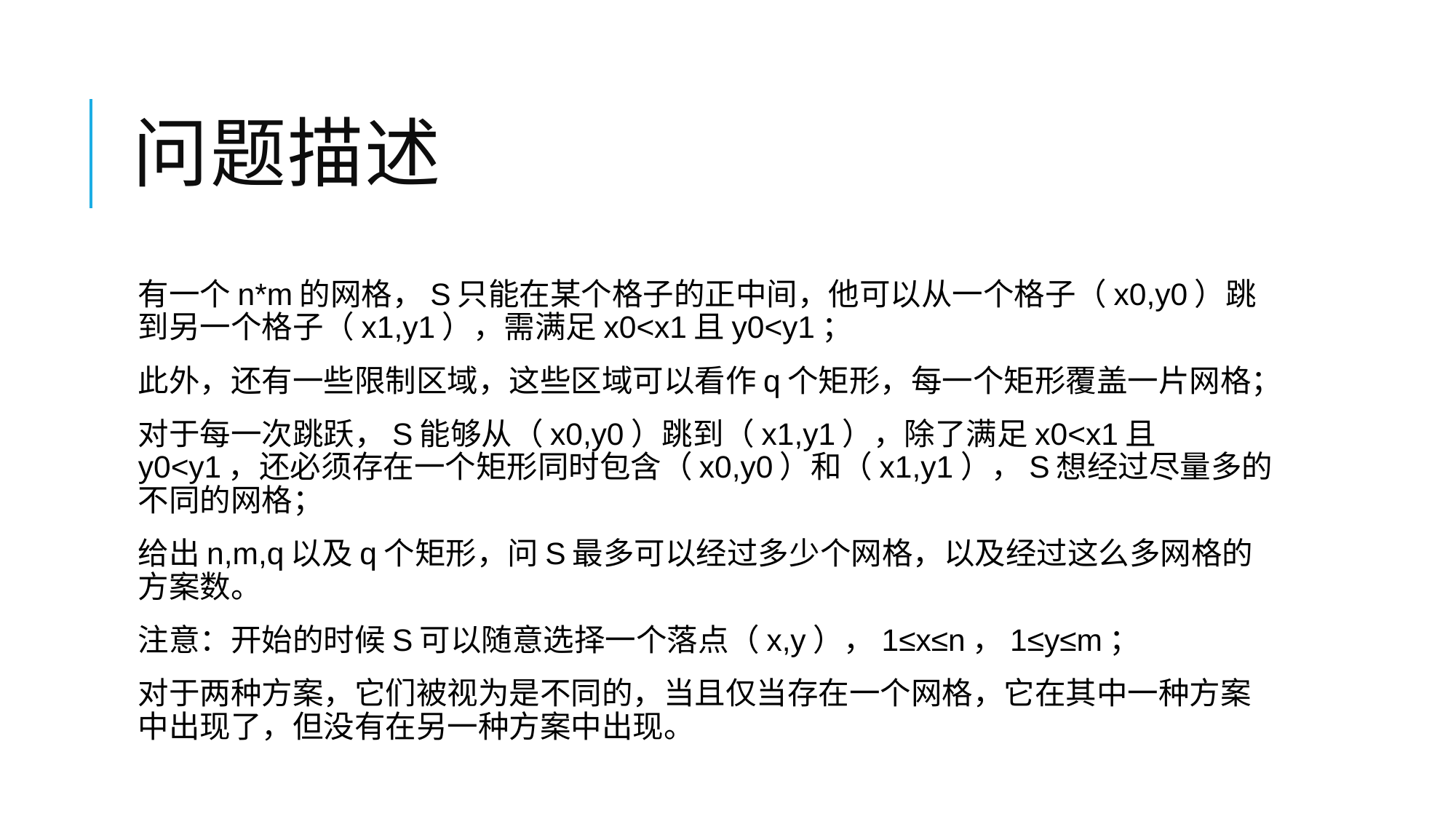

# 问题描述
有一个n*m的网格，S只能在某个格子的正中间，他可以从一个格子（x0,y0）跳到另一个格子（x1,y1），需满足x0<x1且y0<y1；
此外，还有一些限制区域，这些区域可以看作q个矩形，每一个矩形覆盖一片网格；
对于每一次跳跃，S能够从（x0,y0）跳到（x1,y1），除了满足x0<x1且y0<y1，还必须存在一个矩形同时包含（x0,y0）和（x1,y1），S想经过尽量多的不同的网格；
给出n,m,q以及q个矩形，问S最多可以经过多少个网格，以及经过这么多网格的方案数。
注意：开始的时候S可以随意选择一个落点（x,y），1≤x≤n，1≤y≤m；
对于两种方案，它们被视为是不同的，当且仅当存在一个网格，它在其中一种方案中出现了，但没有在另一种方案中出现。